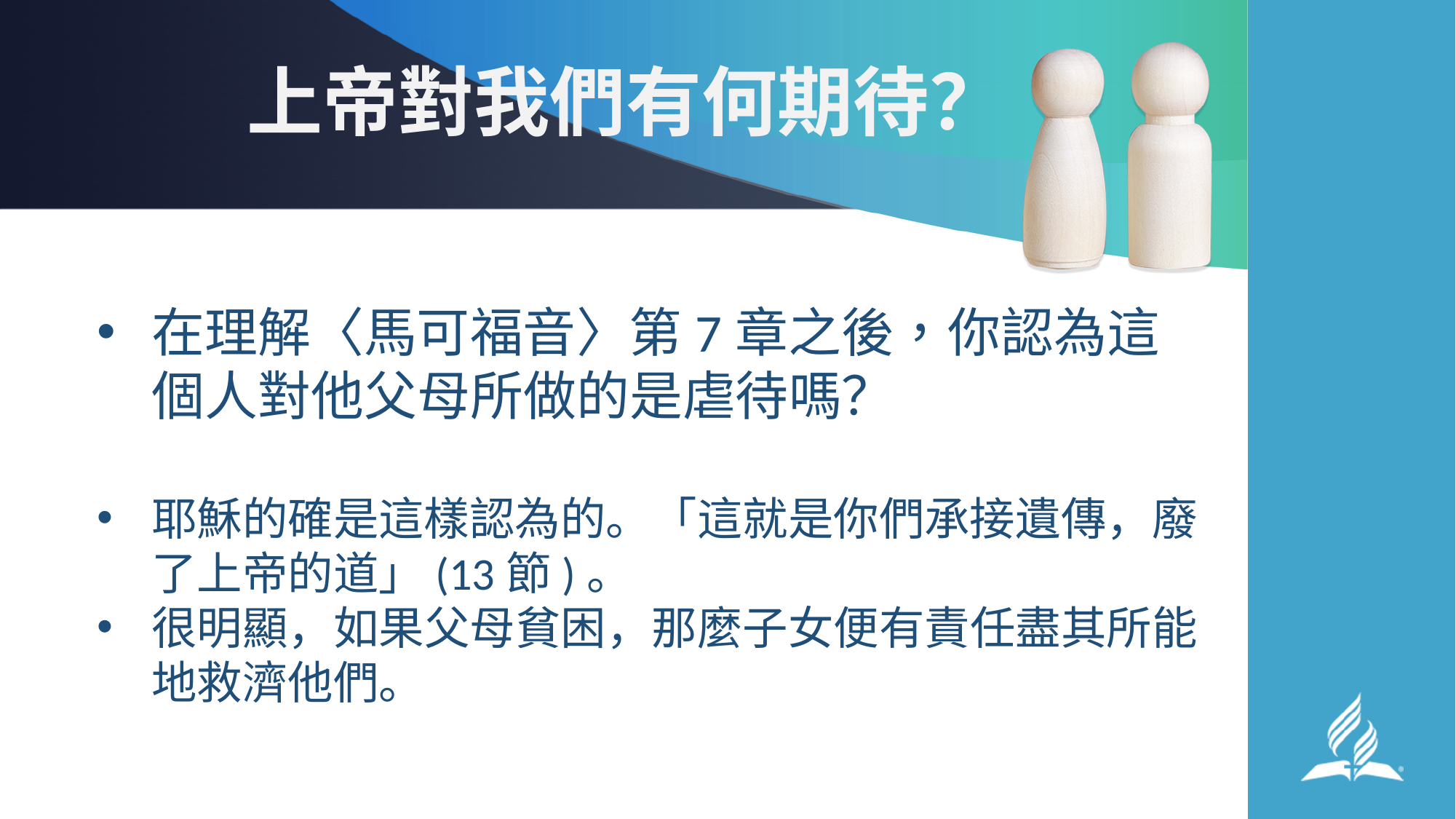

# 上帝對我們有何期待？

在理解〈馬可福音〉第7章之後，你認為這個人對他父母所做的是虐待嗎？

耶穌的確是這樣認為的。「這就是你們承接遺傳，廢了上帝的道」(13節)。
很明顯，如果父母貧困，那麼子女便有責任盡其所能地救濟他們。